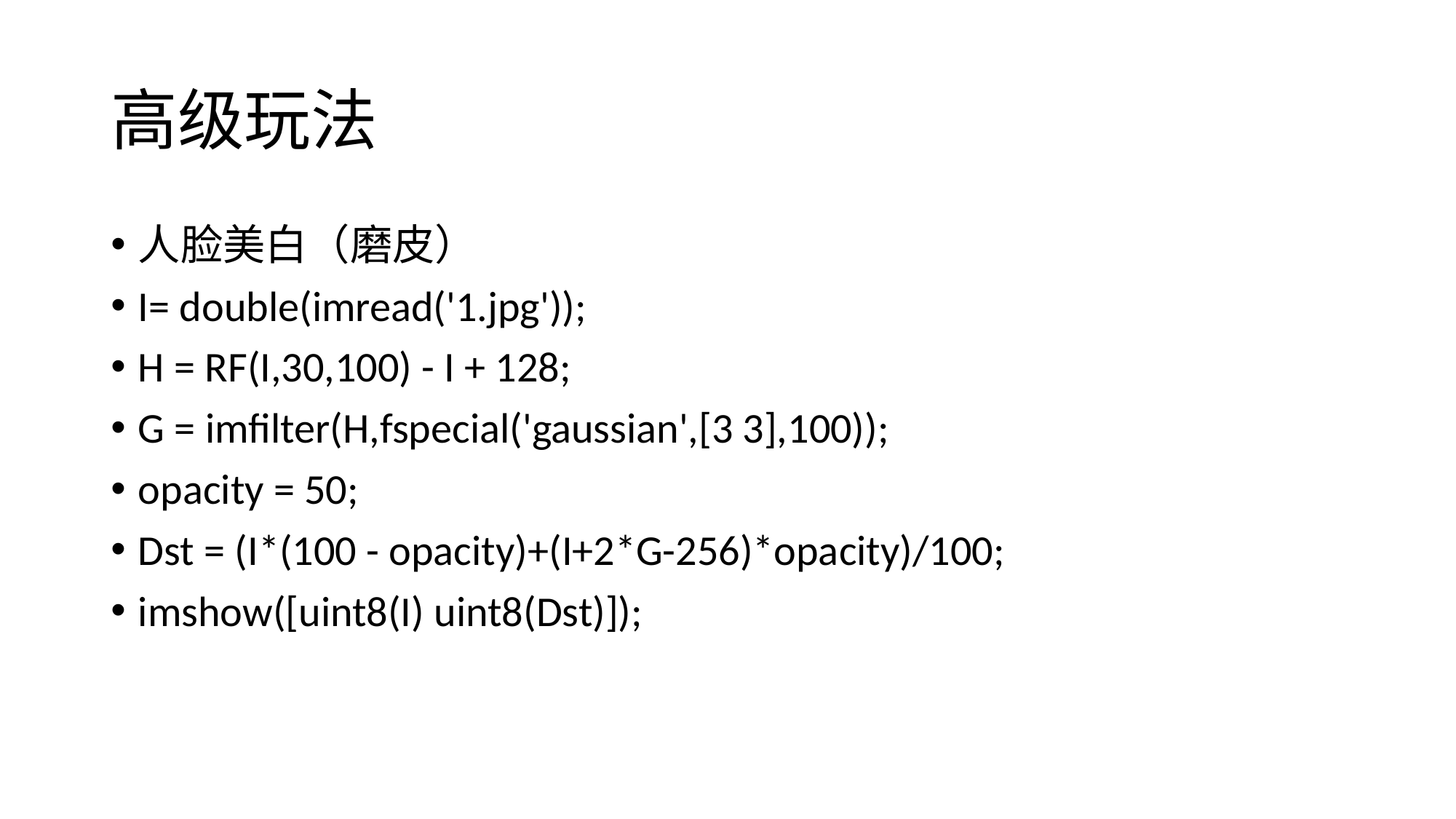

# 高级玩法
人脸美白（磨皮）
I= double(imread('1.jpg'));
H = RF(I,30,100) - I + 128;
G = imfilter(H,fspecial('gaussian',[3 3],100));
opacity = 50;
Dst = (I*(100 - opacity)+(I+2*G-256)*opacity)/100;
imshow([uint8(I) uint8(Dst)]);